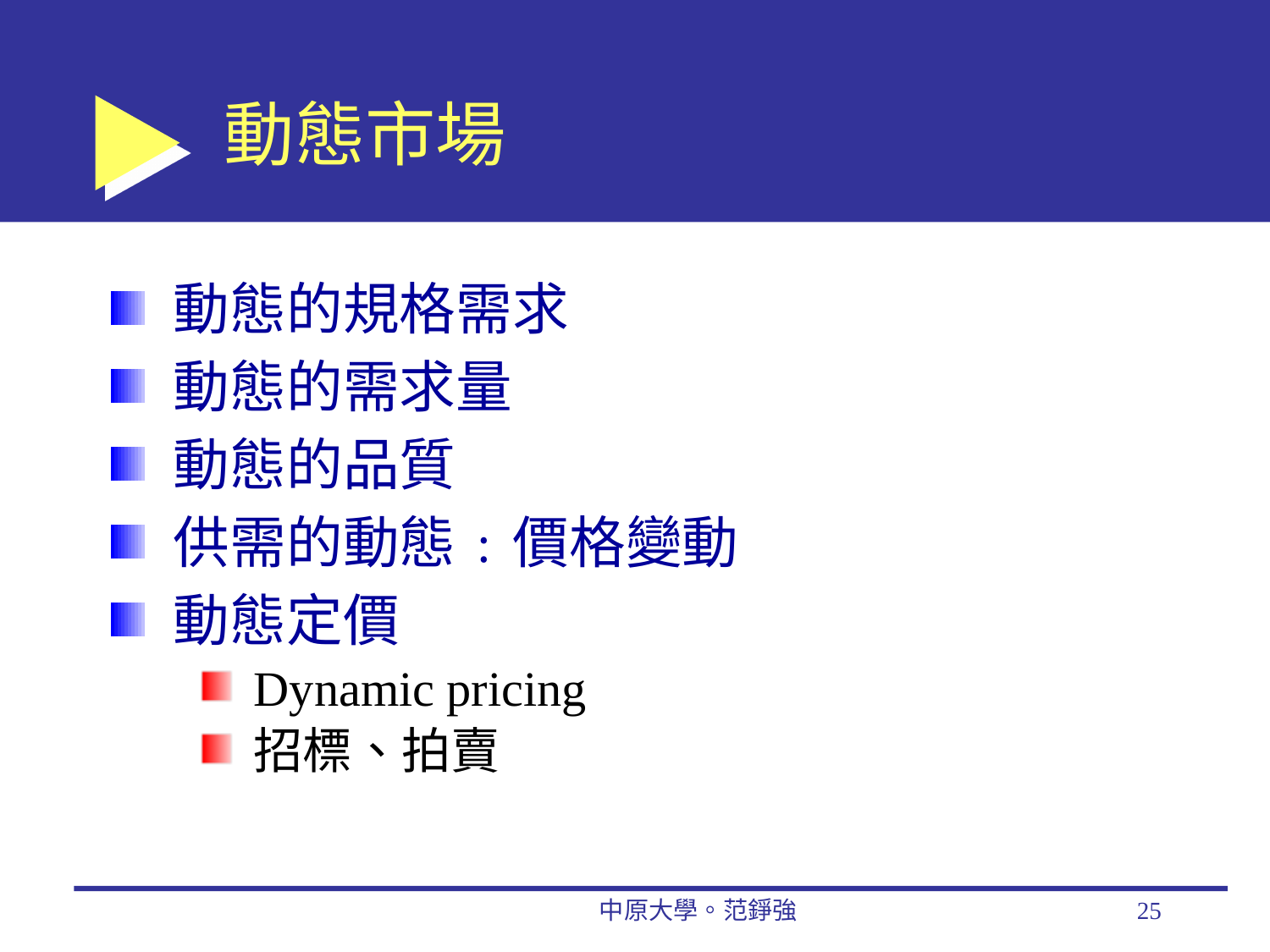

# 動態市場
動態的規格需求
動態的需求量
動態的品質
供需的動態﹕價格變動
動態定價
Dynamic pricing
招標、拍賣
中原大學。范錚強
25